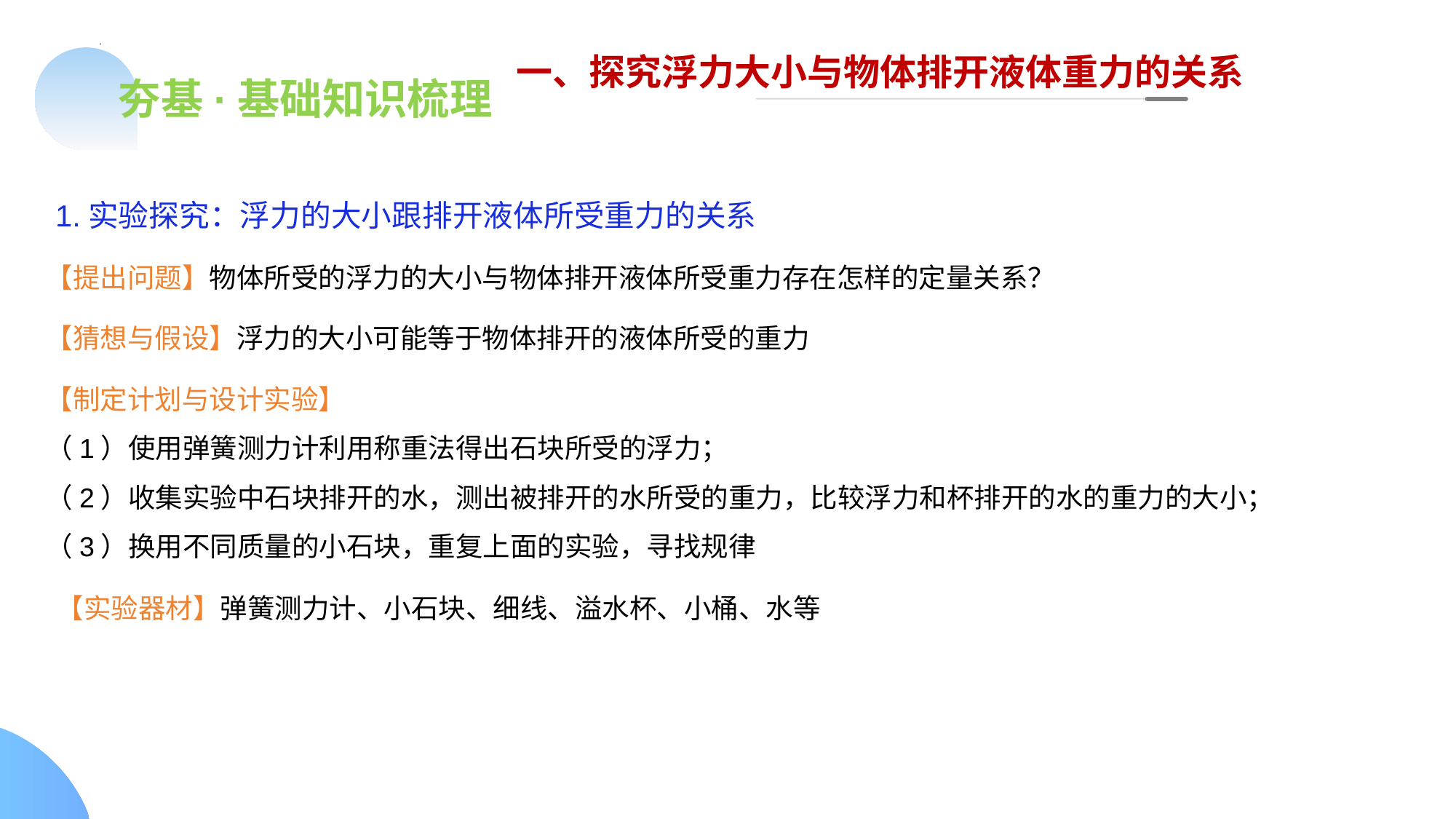

一、探究浮力大小与物体排开液体重力的关系

夯基·基础知识梳理
1.实验探究：浮力的大小跟排开液体所受重力的关系
【提出问题】物体所受的浮力的大小与物体排开液体所受重力存在怎样的定量关系？
【猜想与假设】浮力的大小可能等于物体排开的液体所受的重力
【制定计划与设计实验】
（1）使用弹簧测力计利用称重法得出石块所受的浮力；
（2）收集实验中石块排开的水，测出被排开的水所受的重力，比较浮力和杯排开的水的重力的大小；
（3）换用不同质量的小石块，重复上面的实验，寻找规律
【实验器材】弹簧测力计、小石块、细线、溢水杯、小桶、水等